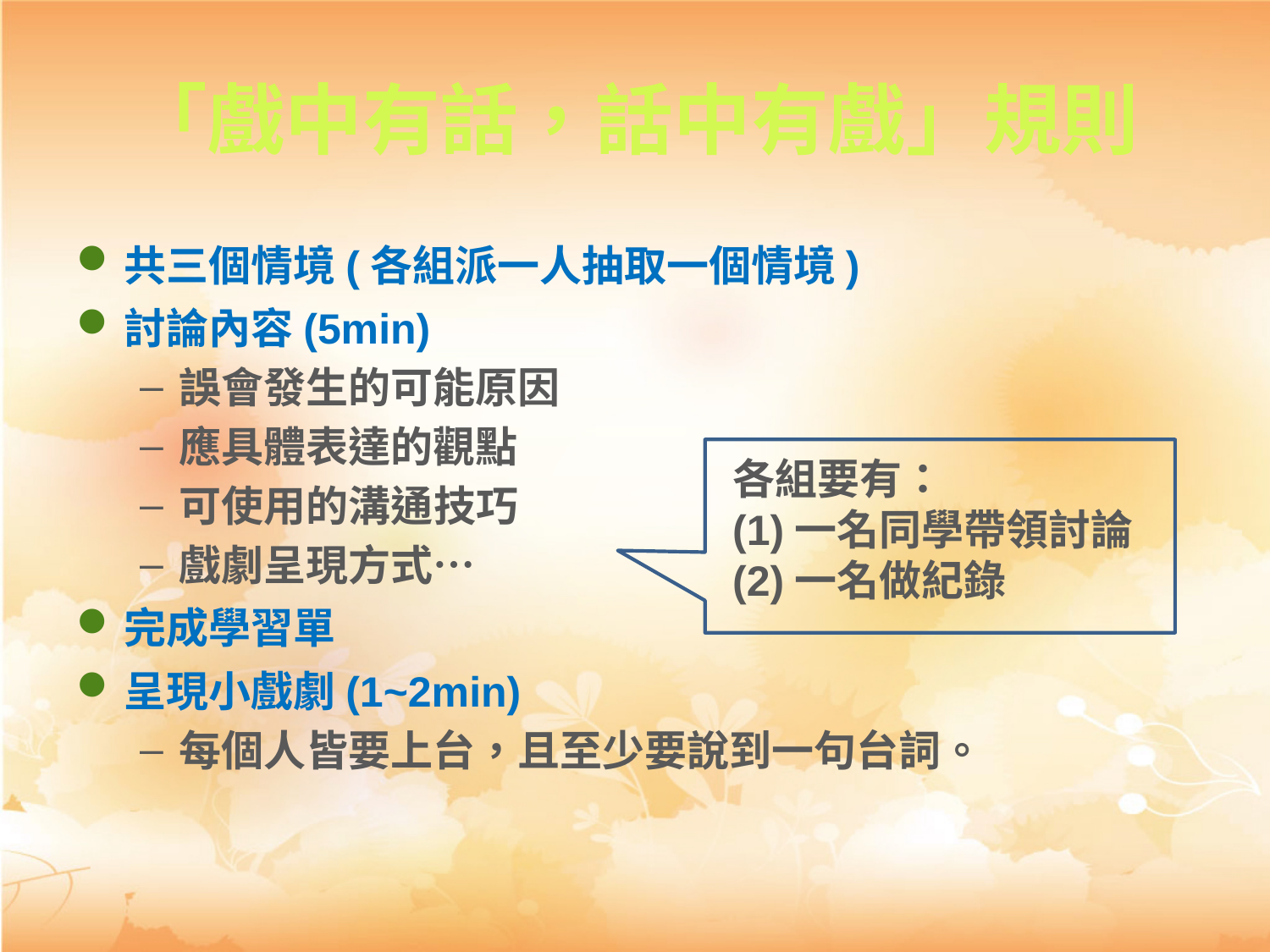

# 「戲中有話，話中有戲」規則
共三個情境(各組派一人抽取一個情境)
討論內容(5min)
誤會發生的可能原因
應具體表達的觀點
可使用的溝通技巧
戲劇呈現方式…
完成學習單
呈現小戲劇(1~2min)
每個人皆要上台，且至少要說到一句台詞。

各組要有：
(1)一名同學帶領討論
(2)一名做紀錄